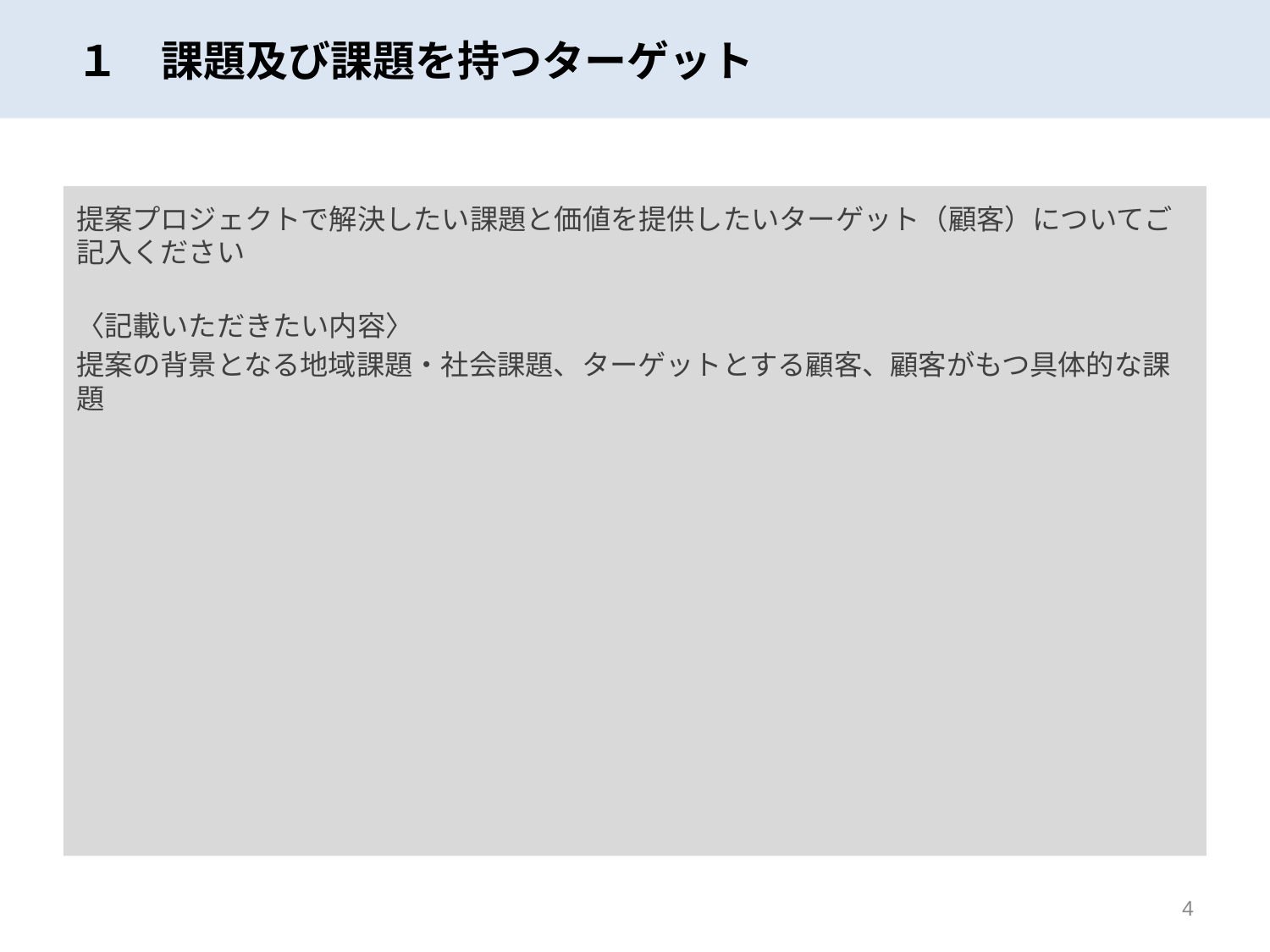

# １　課題及び課題を持つターゲット
提案プロジェクトで解決したい課題と価値を提供したいターゲット（顧客）についてご記入ください
〈記載いただきたい内容〉
提案の背景となる地域課題・社会課題、ターゲットとする顧客、顧客がもつ具体的な課題
4